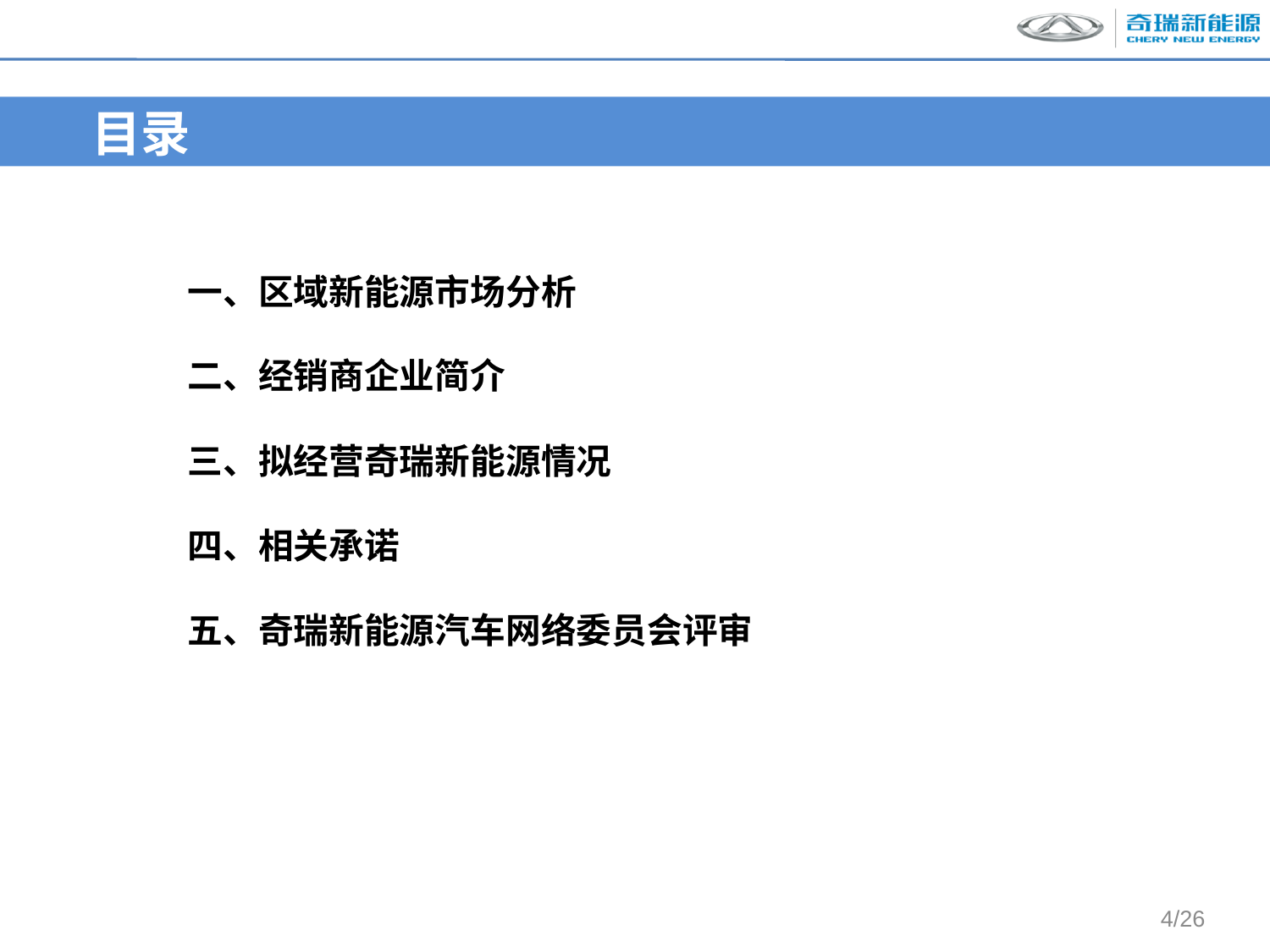

目录

一、区域新能源市场分析

二、经销商企业简介

三、拟经营奇瑞新能源情况

四、相关承诺

五、奇瑞新能源汽车网络委员会评审

4/26